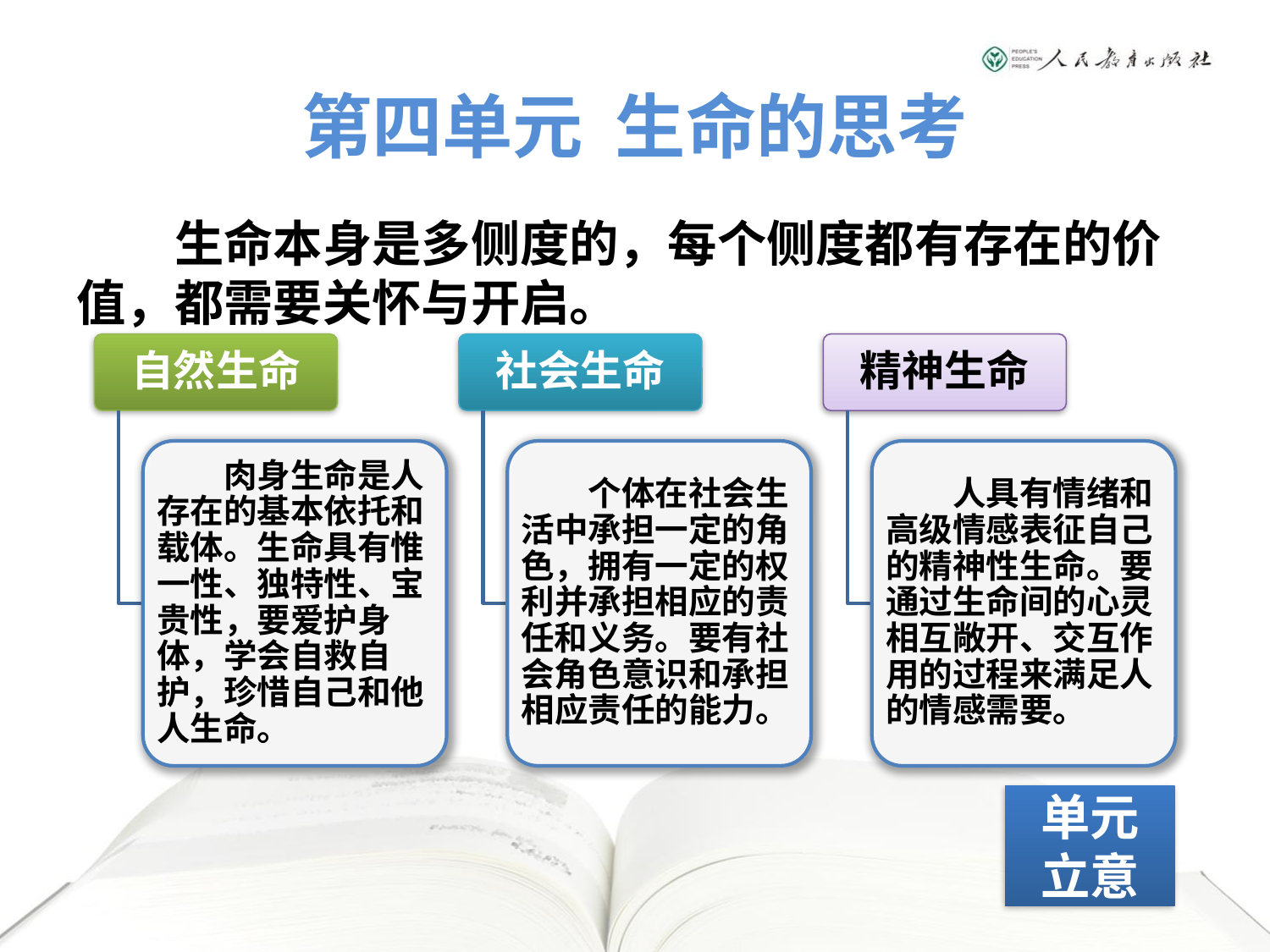

# 第四单元  生命的思考
　　生命本身是多侧度的，每个侧度都有存在的价值，都需要关怀与开启。
自然生命
　　肉身生命是人存在的基本依托和载体。生命具有惟一性、独特性、宝贵性，要爱护身体，学会自救自护，珍惜自己和他人生命。
社会生命
　　个体在社会生活中承担一定的角色，拥有一定的权利并承担相应的责任和义务。要有社会角色意识和承担相应责任的能力。
精神生命
　　人具有情绪和高级情感表征自己的精神性生命。要通过生命间的心灵相互敞开、交互作用的过程来满足人的情感需要。
单元立意